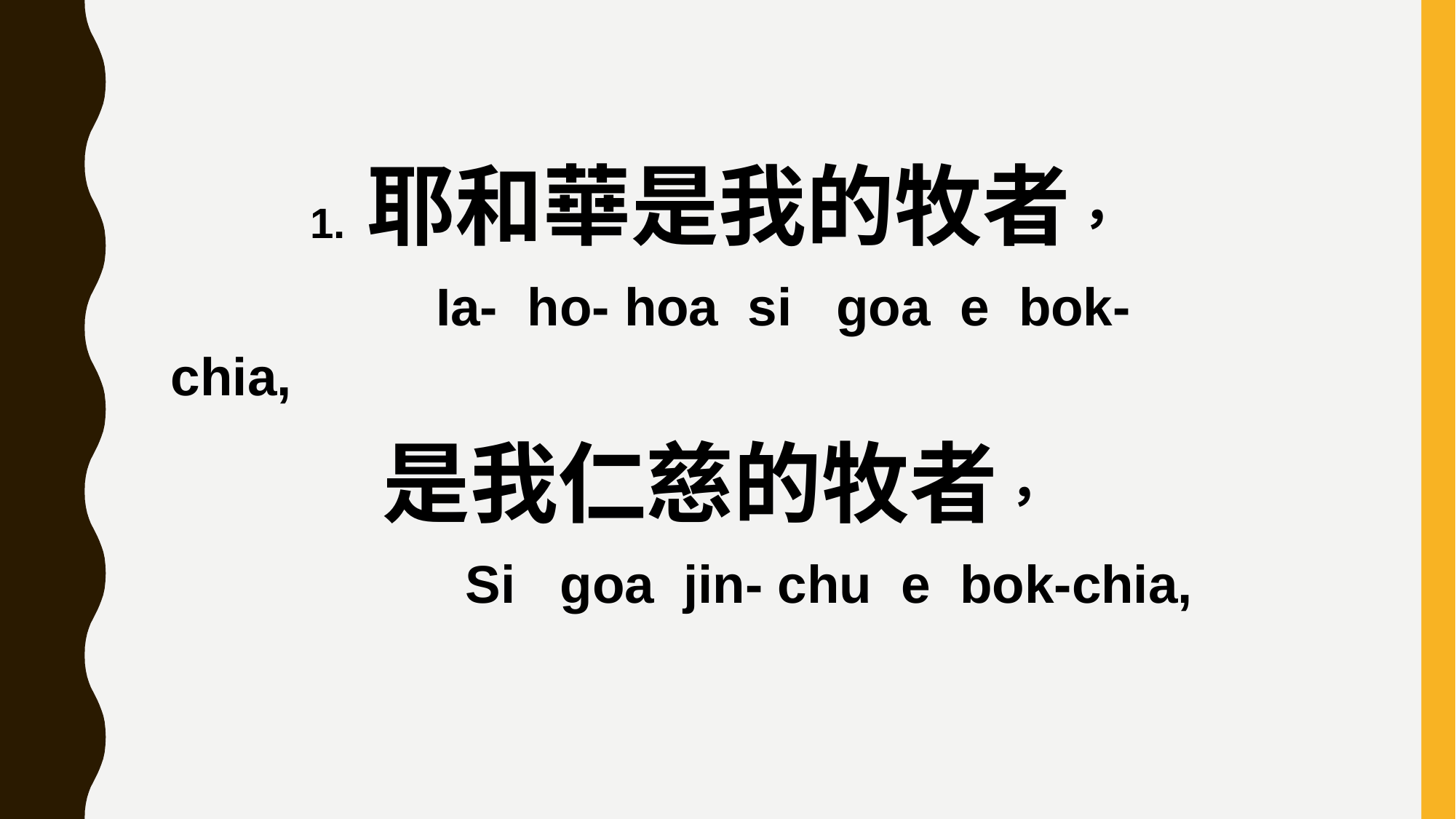

1. 耶和華是我的牧者，
                  Ia-  ho- hoa  si   goa  e  bok- chia,
是我仁慈的牧者，
                    Si   goa  jin- chu  e  bok-chia,